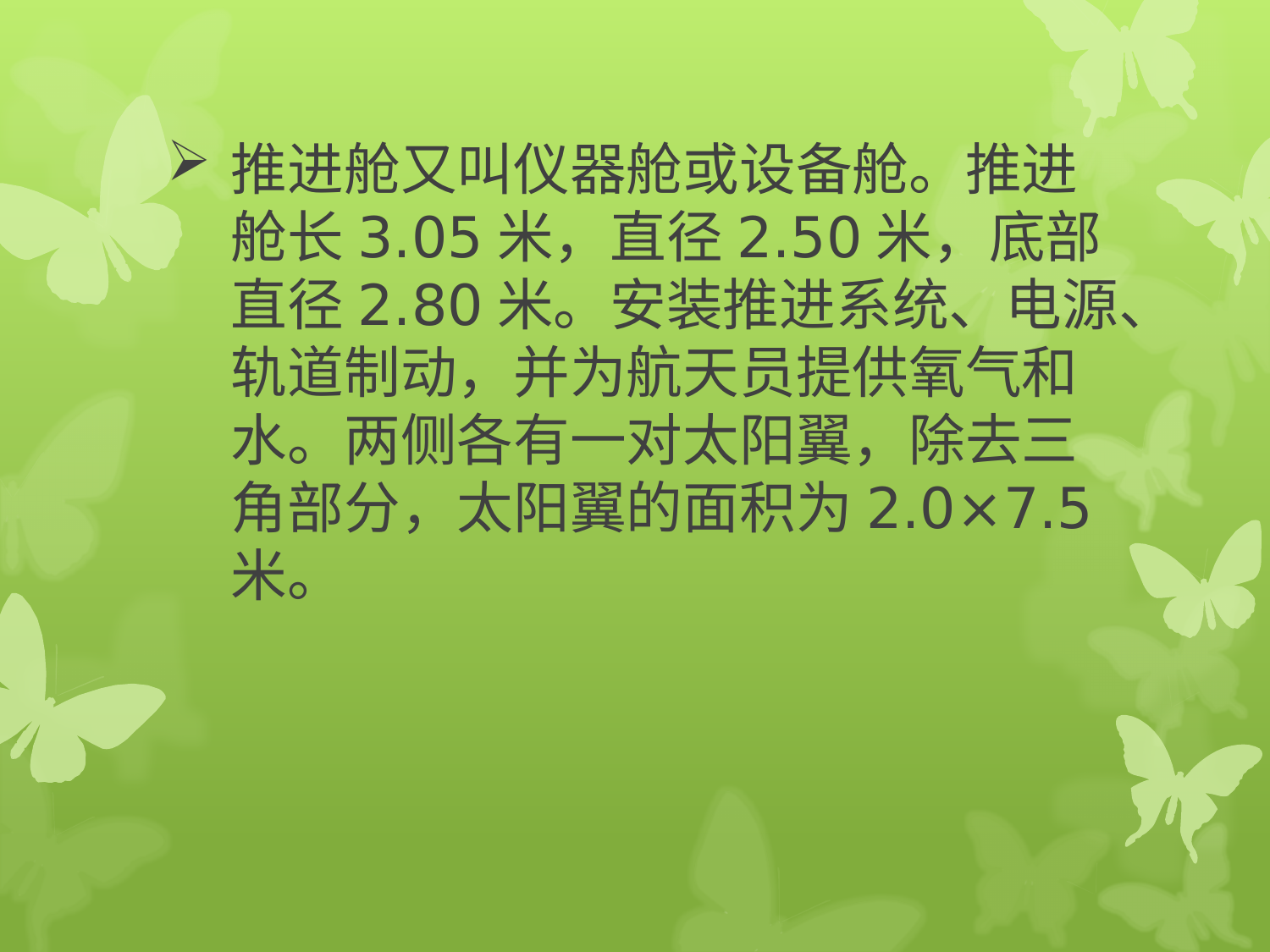

# 推进舱又叫仪器舱或设备舱。推进舱长3.05米，直径2.50米，底部直径2.80米。安装推进系统、电源、轨道制动，并为航天员提供氧气和水。两侧各有一对太阳翼，除去三角部分，太阳翼的面积为2.0×7.5米。